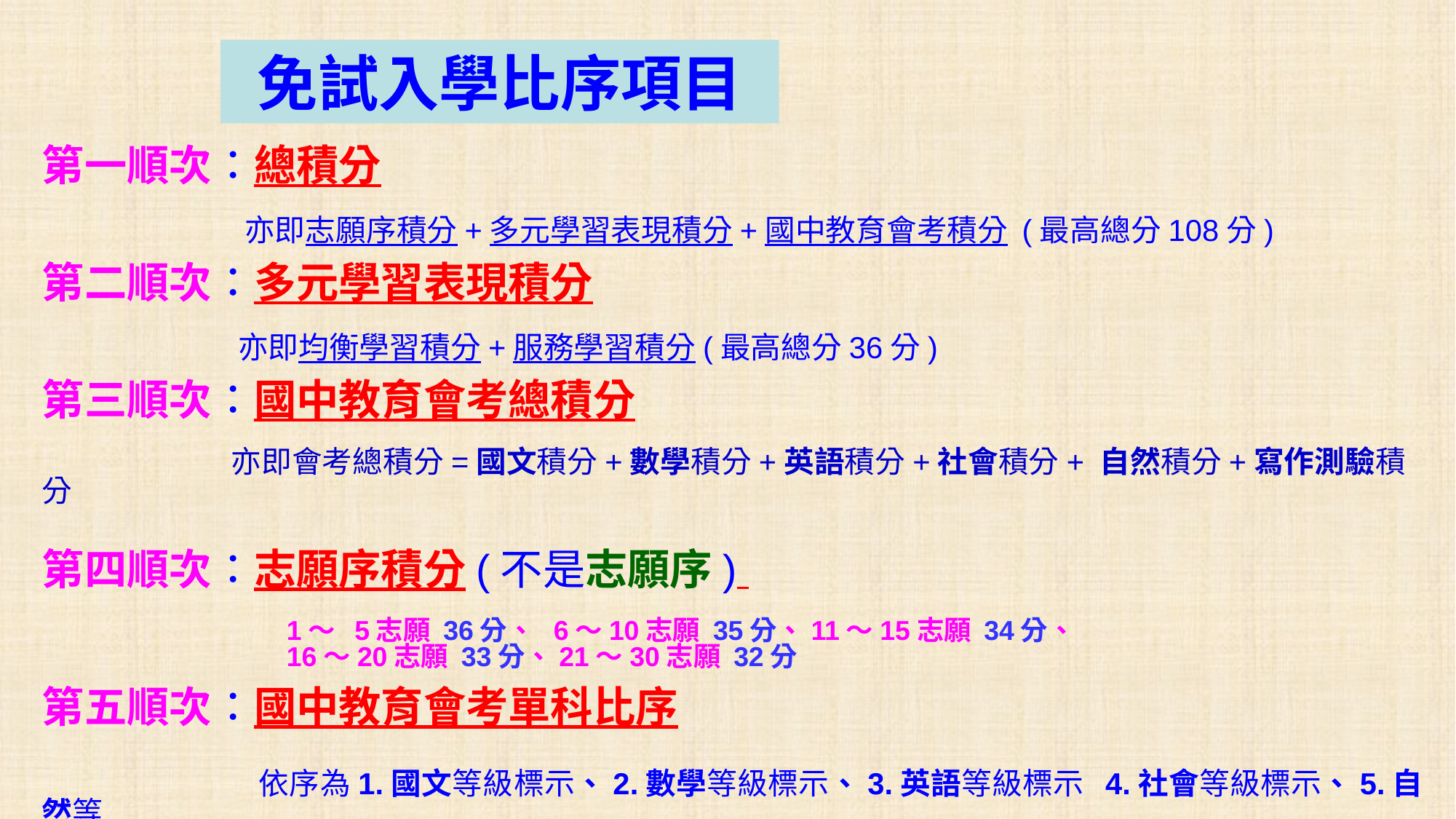

免試入學比序項目
第一順次：總積分

                             亦即志願序積分+多元學習表現積分+國中教育會考積分 (最高總分108分)
第二順次：多元學習表現積分

                            亦即均衡學習積分+服務學習積分(最高總分36分)
第三順次：國中教育會考總積分

                           亦即會考總積分=國文積分+數學積分+英語積分+社會積分+ 自然積分+寫作測驗積分

第四順次：志願序積分(不是志願序)

                                1〜  5志願 36分、  6〜10志願 35分、11〜15志願 34分、
                                16〜20志願 33分、21〜30志願 32分
第五順次：國中教育會考單科比序

                             依序為1.國文等級標示、2.數學等級標示、3.英語等級標示  4.社會等級標示、5.自然等
                             級標示、6.寫作測驗級分